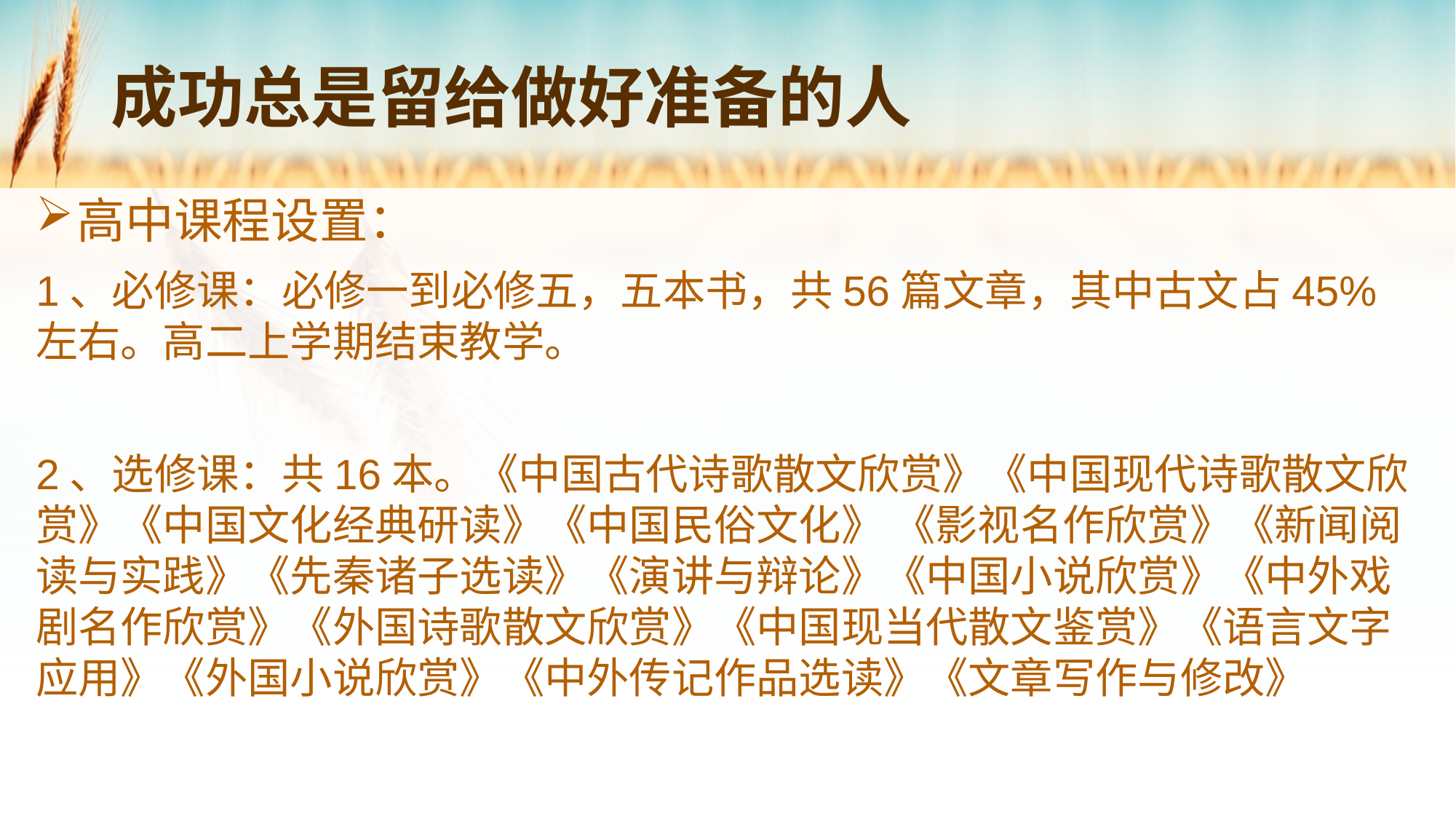

# 成功总是留给做好准备的人
高中课程设置：
1、必修课：必修一到必修五，五本书，共56篇文章，其中古文占45%左右。高二上学期结束教学。

2、选修课：共16本。《中国古代诗歌散文欣赏》《中国现代诗歌散文欣赏》《中国文化经典研读》《中国民俗文化》 《影视名作欣赏》《新闻阅读与实践》《先秦诸子选读》《演讲与辩论》《中国小说欣赏》《中外戏剧名作欣赏》《外国诗歌散文欣赏》《中国现当代散文鉴赏》《语言文字应用》《外国小说欣赏》《中外传记作品选读》《文章写作与修改》